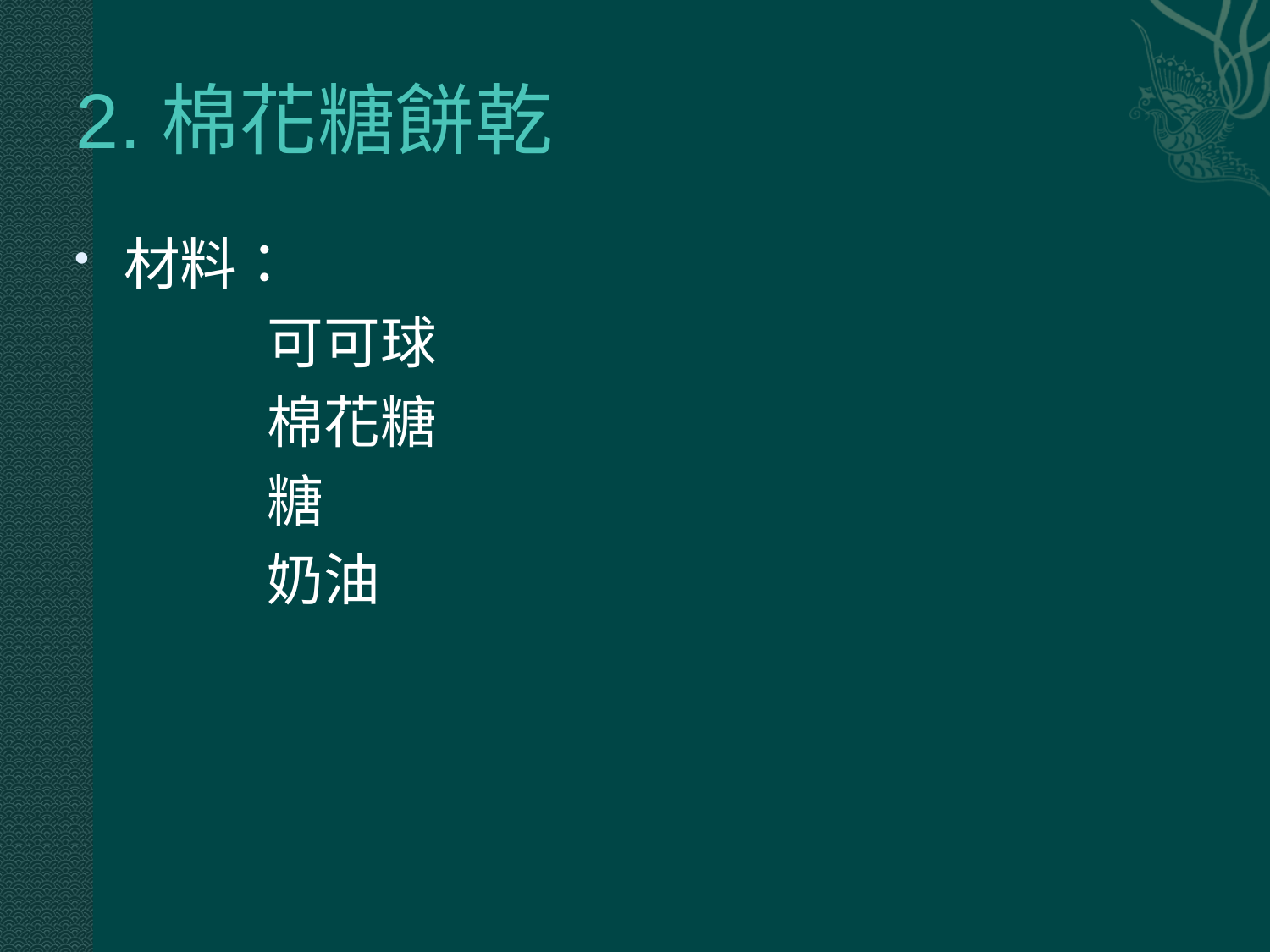

# 2.棉花糖餅乾
材料：
              可可球
              棉花糖
              糖
              奶油